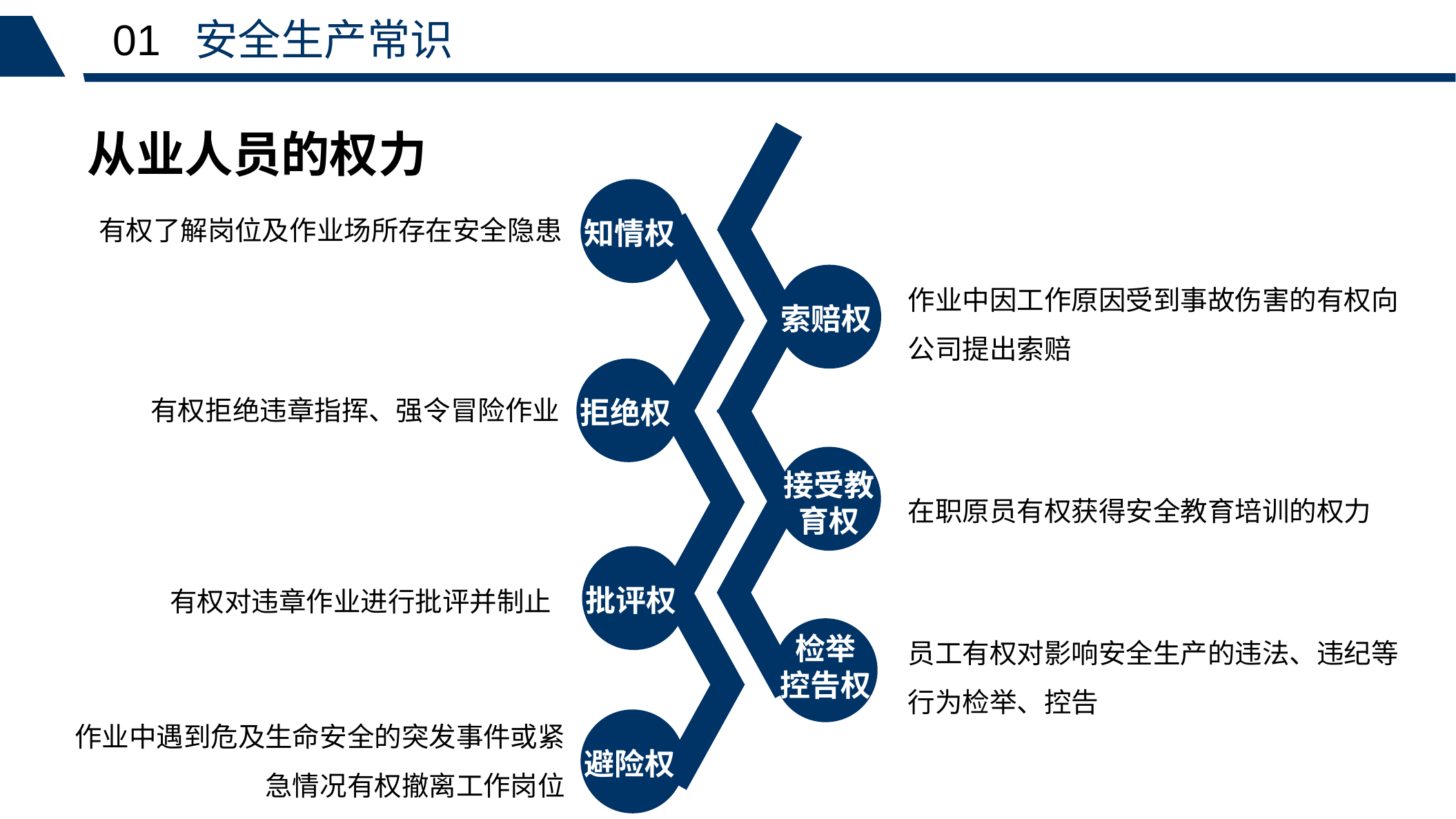

01  安全生产常识

从业人员的权力

知情权
有权了解岗位及作业场所存在安全隐患

作业中因工作原因受到事故伤害的有权向公司提出索赔

索赔权

拒绝权
有权拒绝违章指挥、强令冒险作业

接受教
育权
在职原员有权获得安全教育培训的权力

批评权
有权对违章作业进行批评并制止
员工有权对影响安全生产的违法、违纪等行为检举、控告

检举
控告权
作业中遇到危及生命安全的突发事件或紧急情况有权撤离工作岗位

避险权